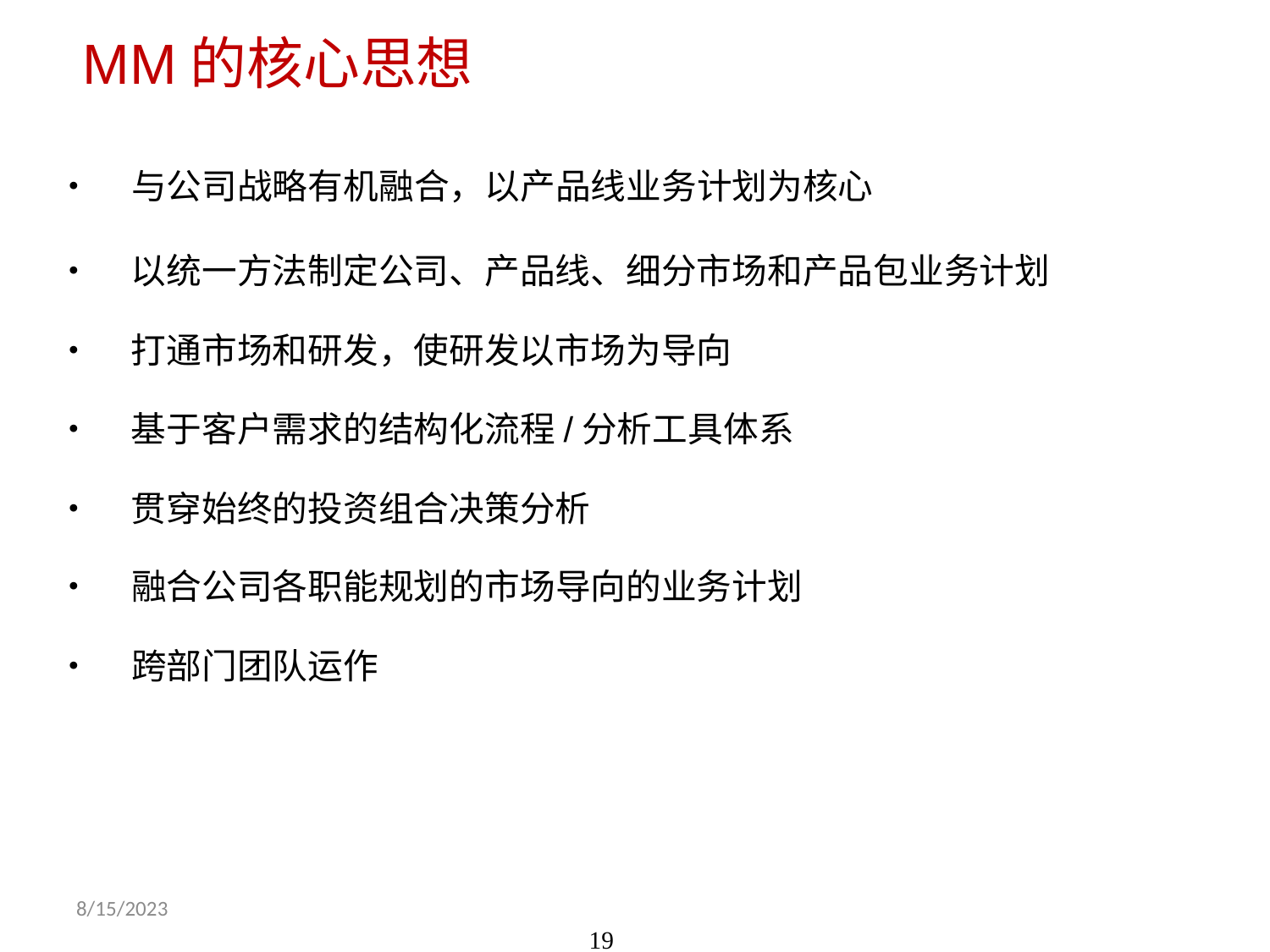

MM的核心思想
•    与公司战略有机融合，以产品线业务计划为核心
•    以统一方法制定公司、产品线、细分市场和产品包业务计划

•    打通市场和研发，使研发以市场为导向

•    基于客户需求的结构化流程/分析工具体系

•    贯穿始终的投资组合决策分析
•    融合公司各职能规划的市场导向的业务计划

•    跨部门团队运作
8/15/2023
19